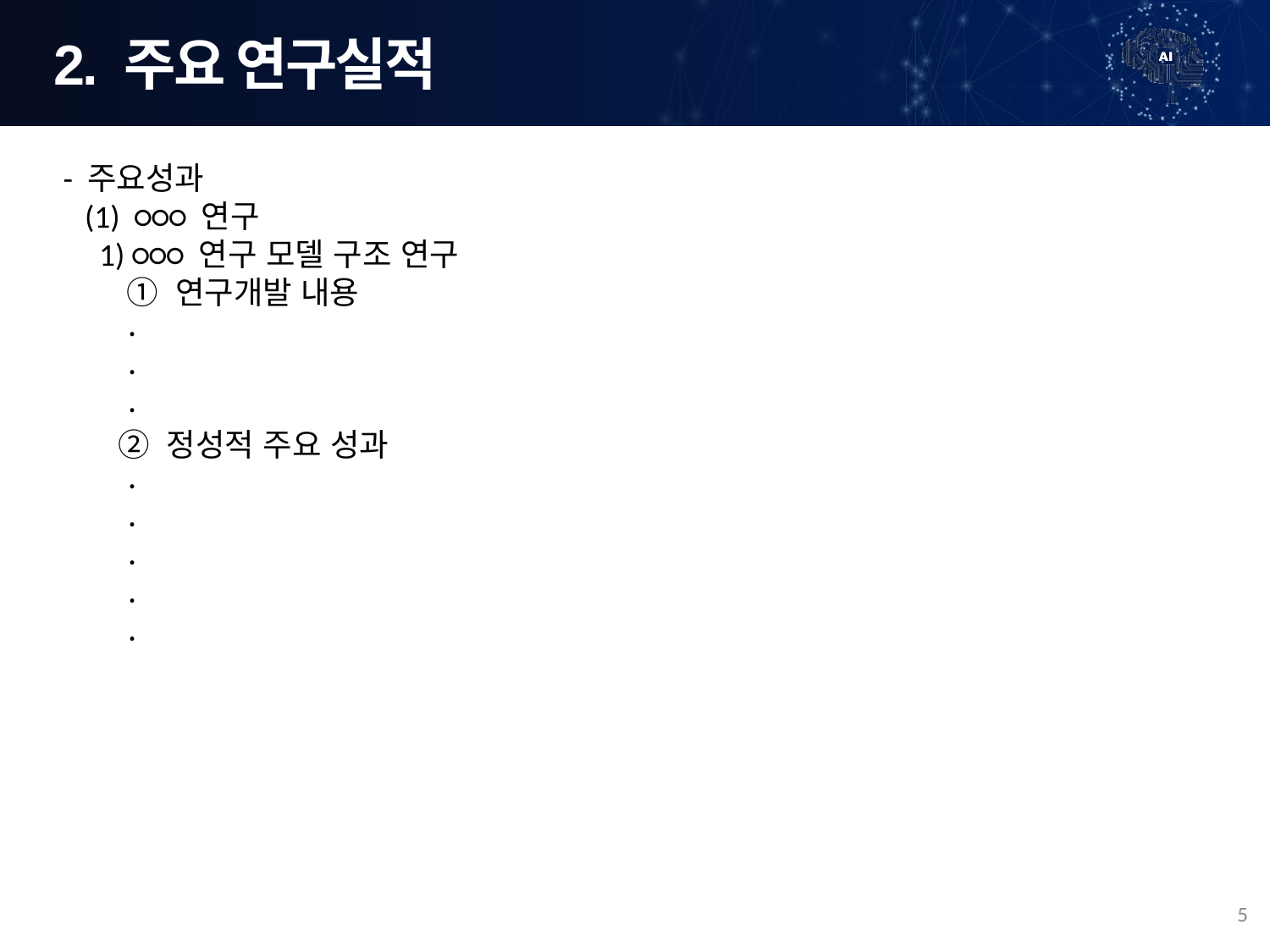

2. 주요 연구실적
 - 주요성과
    (1)  ○○○ 연구
      1) ○○○ 연구 모델 구조 연구
        ① 연구개발 내용
          ‧
          ‧
          ‧
       ② 정성적 주요 성과
          ‧
          ‧
          ‧
          ‧
          ‧
5